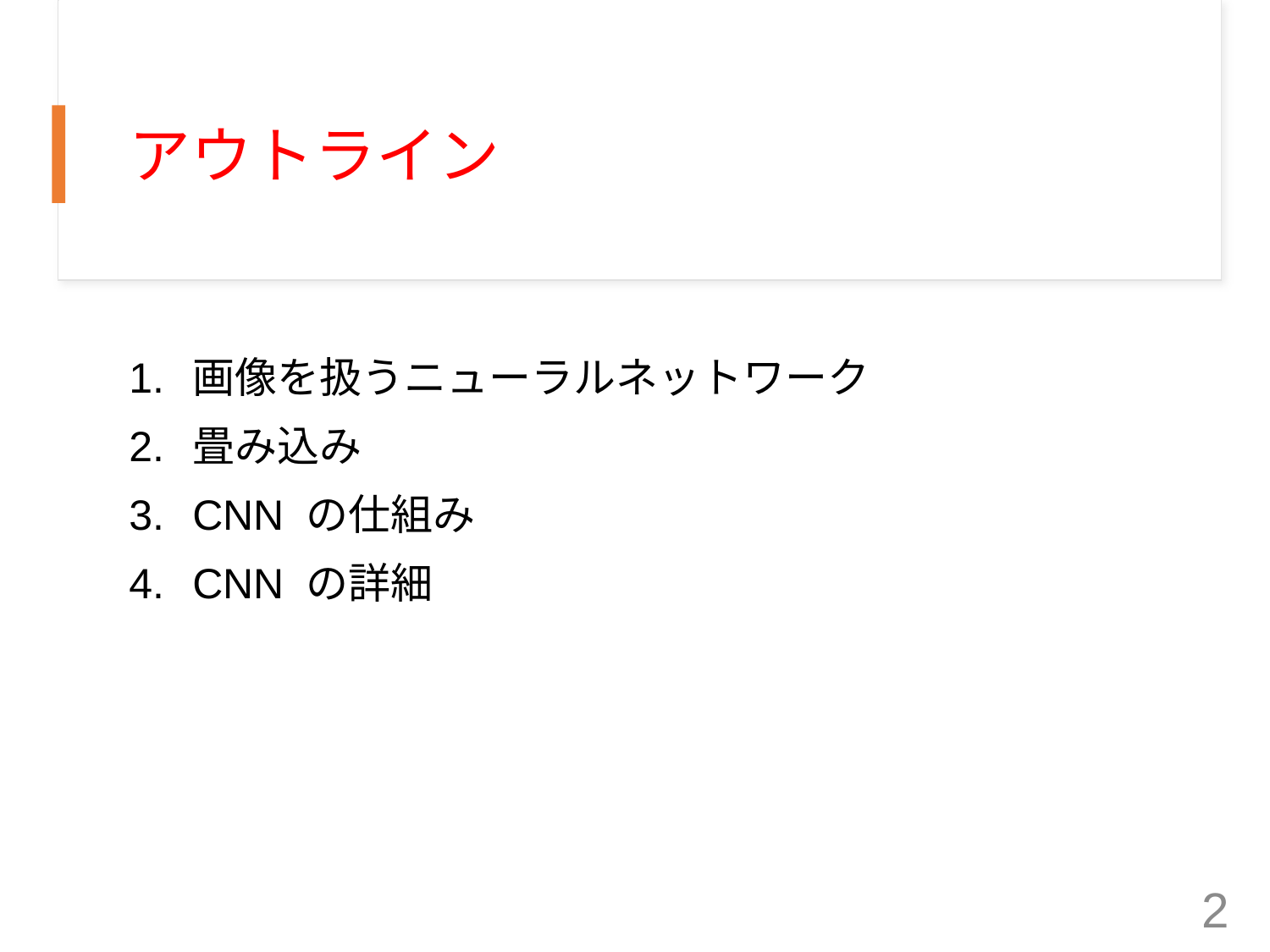

# アウトライン

画像を扱うニューラルネットワーク
畳み込み
CNN の仕組み
CNN の詳細
2